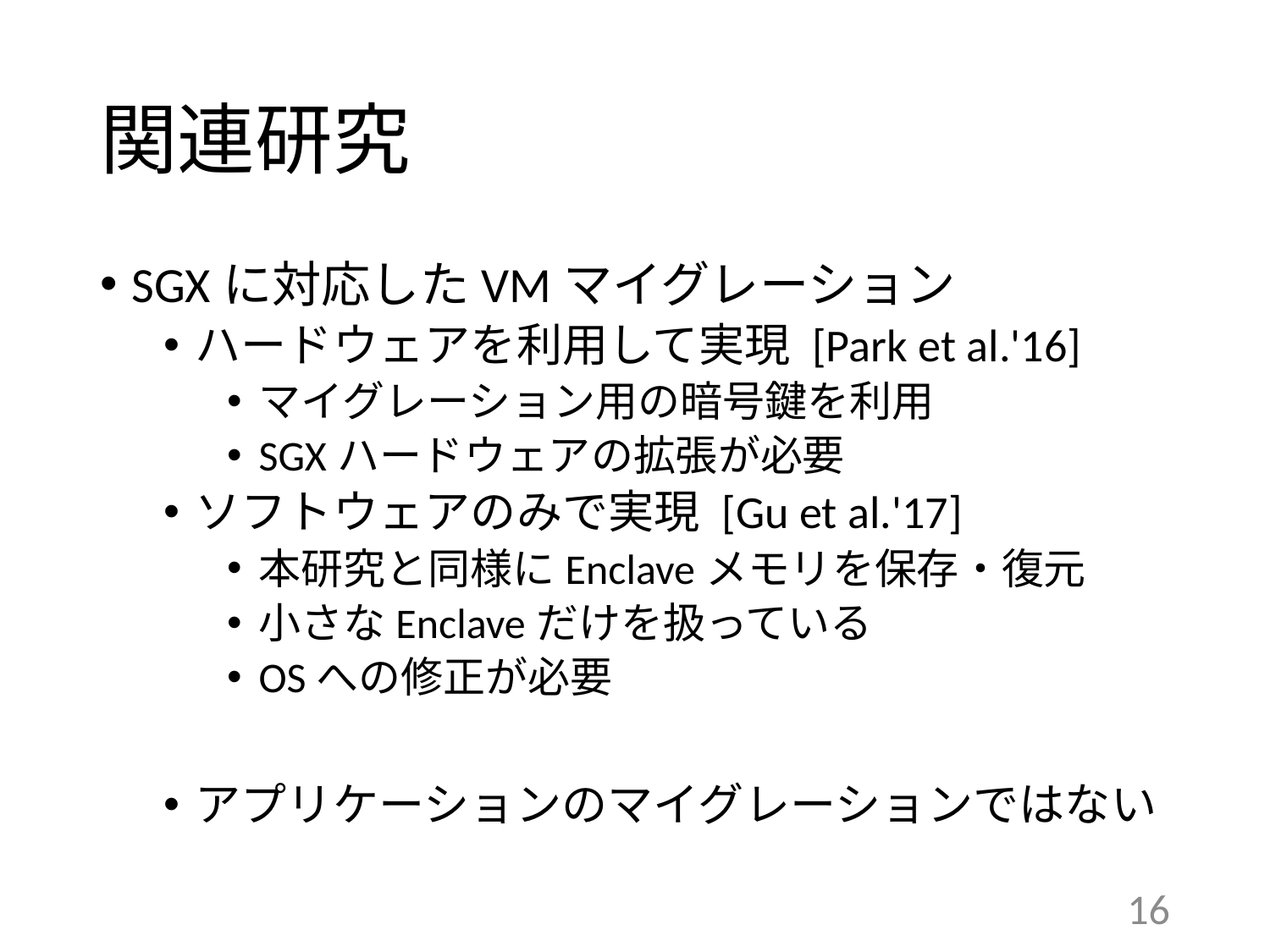

# 関連研究
SGXに対応したVMマイグレーション
ハードウェアを利用して実現 [Park et al.'16]
マイグレーション用の暗号鍵を利用
SGXハードウェアの拡張が必要
ソフトウェアのみで実現 [Gu et al.'17]
本研究と同様にEnclaveメモリを保存・復元
小さなEnclaveだけを扱っている
OSへの修正が必要

アプリケーションのマイグレーションではない

16